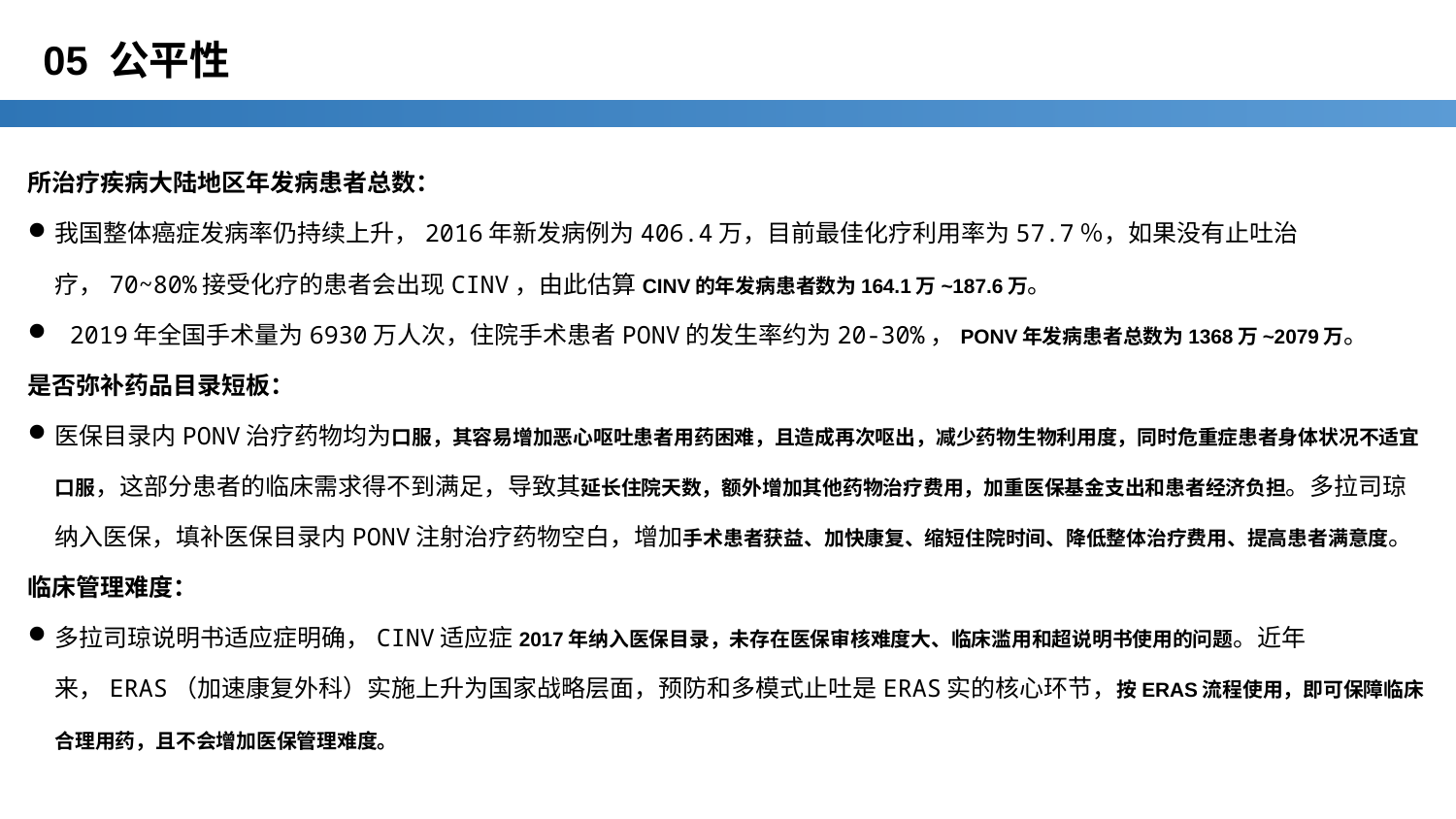

# 05 公平性
所治疗疾病大陆地区年发病患者总数：
我国整体癌症发病率仍持续上升，2016年新发病例为406.4万，目前最佳化疗利用率为57.7％，如果没有止吐治疗，70~80%接受化疗的患者会出现CINV，由此估算CINV的年发病患者数为164.1万~187.6万。
 2019年全国手术量为6930万人次，住院手术患者PONV的发生率约为20-30%，PONV年发病患者总数为1368万~2079万。
是否弥补药品目录短板：
医保目录内PONV治疗药物均为口服，其容易增加恶心呕吐患者用药困难，且造成再次呕出，减少药物生物利用度，同时危重症患者身体状况不适宜口服，这部分患者的临床需求得不到满足，导致其延长住院天数，额外增加其他药物治疗费用，加重医保基金支出和患者经济负担。多拉司琼纳入医保，填补医保目录内PONV注射治疗药物空白，增加手术患者获益、加快康复、缩短住院时间、降低整体治疗费用、提高患者满意度。
临床管理难度：
多拉司琼说明书适应症明确，CINV适应症2017年纳入医保目录，未存在医保审核难度大、临床滥用和超说明书使用的问题。近年来，ERAS（加速康复外科）实施上升为国家战略层面，预防和多模式止吐是ERAS实的核心环节，按ERAS流程使用，即可保障临床合理用药，且不会增加医保管理难度。